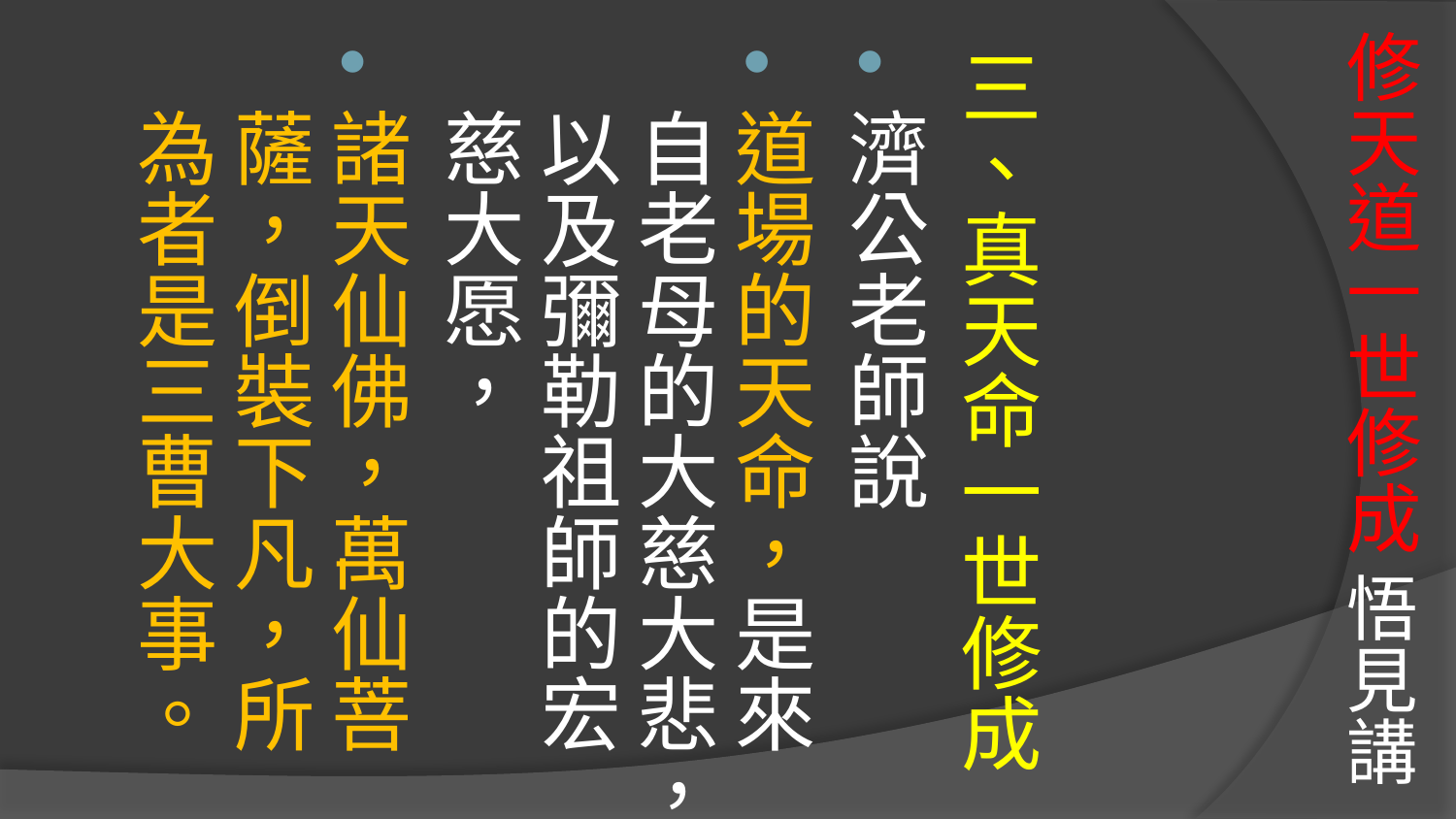

# 修天道一世修成 悟見講
三、真天命一世修成
濟公老師說
道場的天命，是來自老母的大慈大悲，以及彌勒祖師的宏慈大愿，
諸天仙佛，萬仙菩薩，倒裝下凡，所為者是三曹大事。